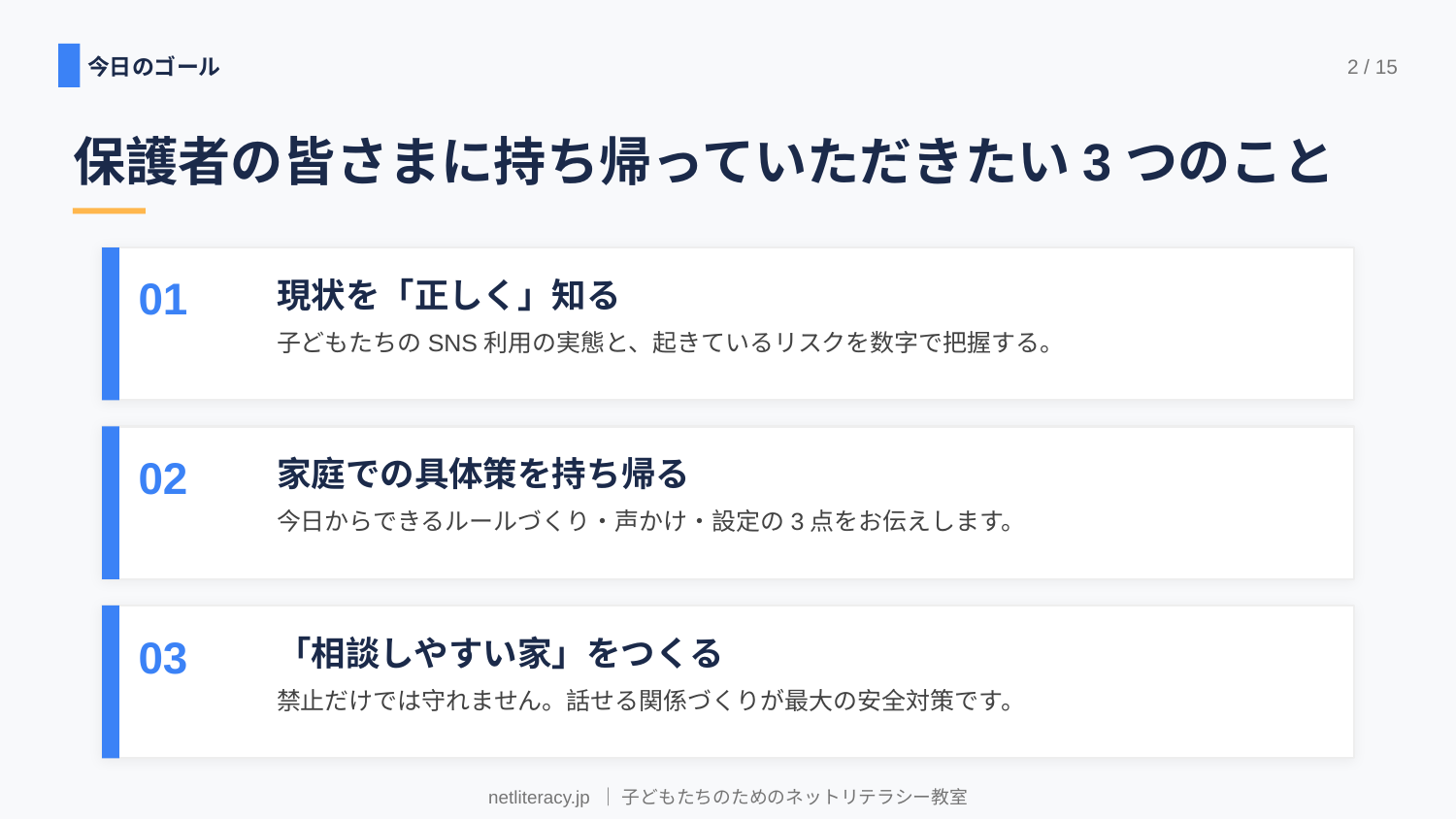

今日のゴール
2 / 15

保護者の皆さまに持ち帰っていただきたい3つのこと

01
現状を「正しく」知る
子どもたちのSNS利用の実態と、起きているリスクを数字で把握する。

02
家庭での具体策を持ち帰る
今日からできるルールづくり・声かけ・設定の3点をお伝えします。

03
「相談しやすい家」をつくる
禁止だけでは守れません。話せる関係づくりが最大の安全対策です。
netliteracy.jp ｜ 子どもたちのためのネットリテラシー教室